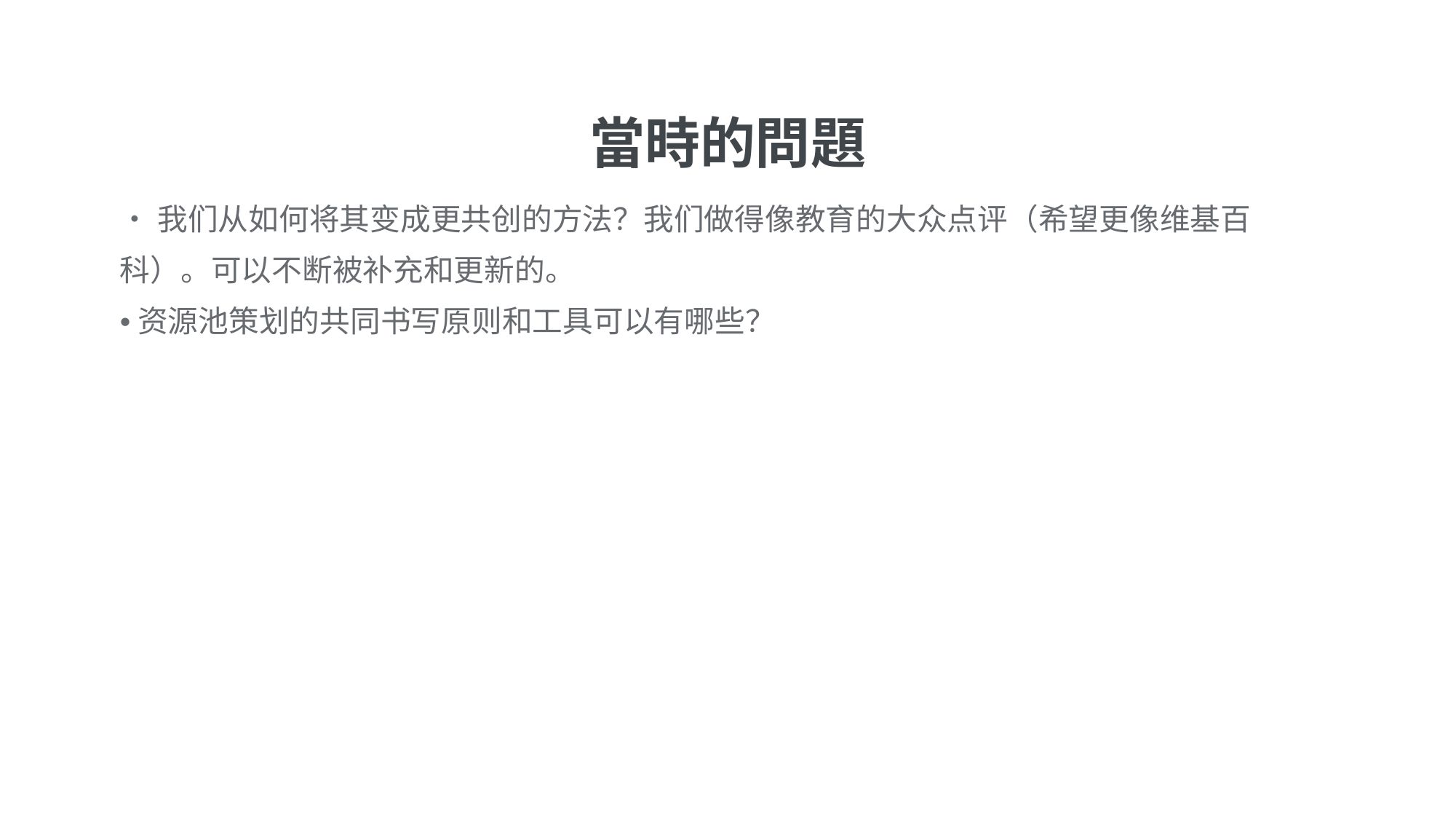

當時的問題
•我们从如何将其变成更共创的方法？我们做得像教育的大众点评（希望更像维基百科）。可以不断被补充和更新的。
•资源池策划的共同书写原则和工具可以有哪些？